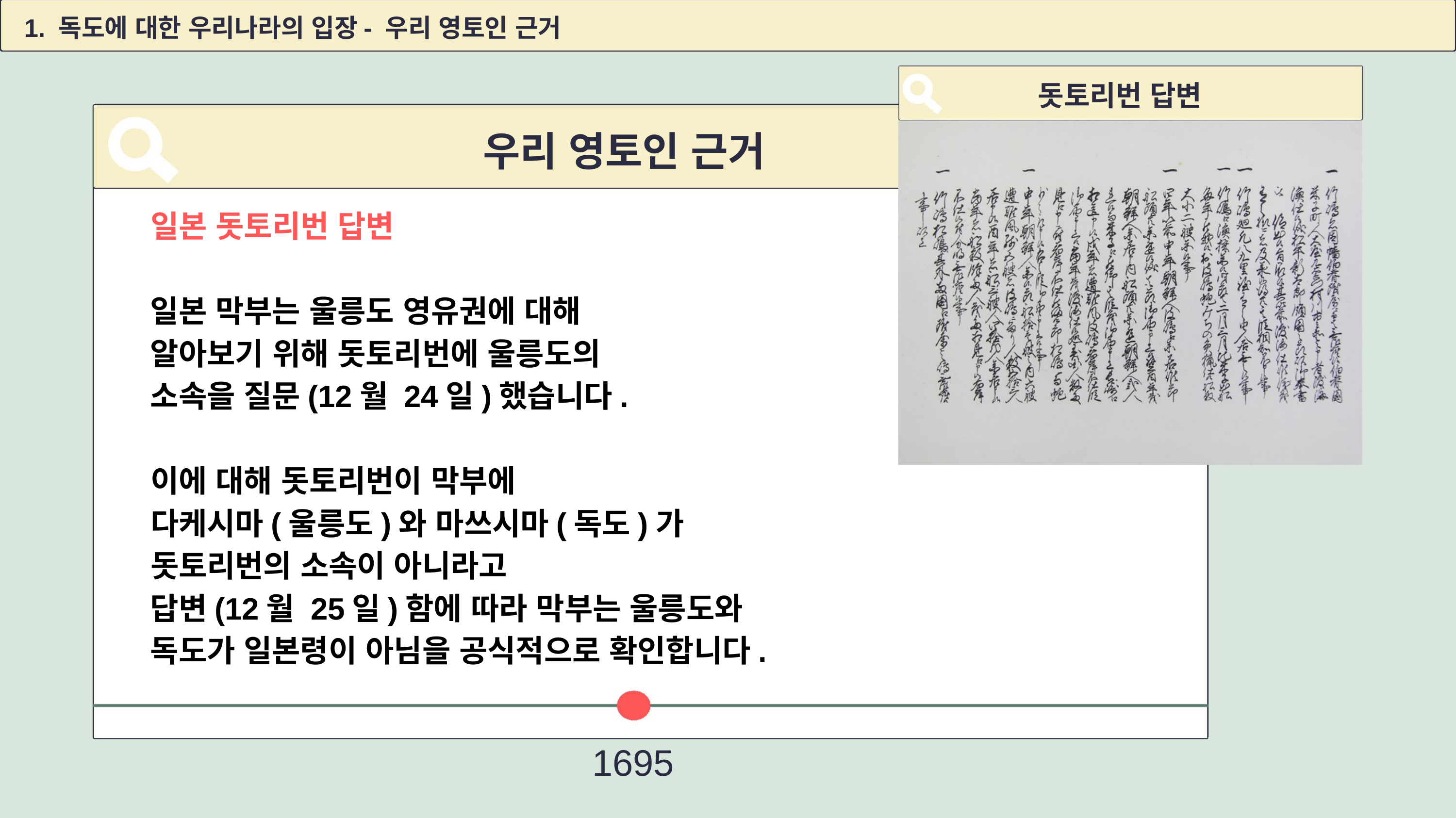

1. 독도에 대한 우리나라의 입장- 우리 영토인 근거
돗토리번 답변
우리 영토인 근거
일본 돗토리번 답변
일본 막부는 울릉도 영유권에 대해
알아보기 위해 돗토리번에 울릉도의
소속을 질문(12월 24일)했습니다.
이에 대해 돗토리번이 막부에
다케시마(울릉도)와 마쓰시마(독도)가
돗토리번의 소속이 아니라고
답변(12월 25일)함에 따라 막부는 울릉도와
독도가 일본령이 아님을 공식적으로 확인합니다.
1695